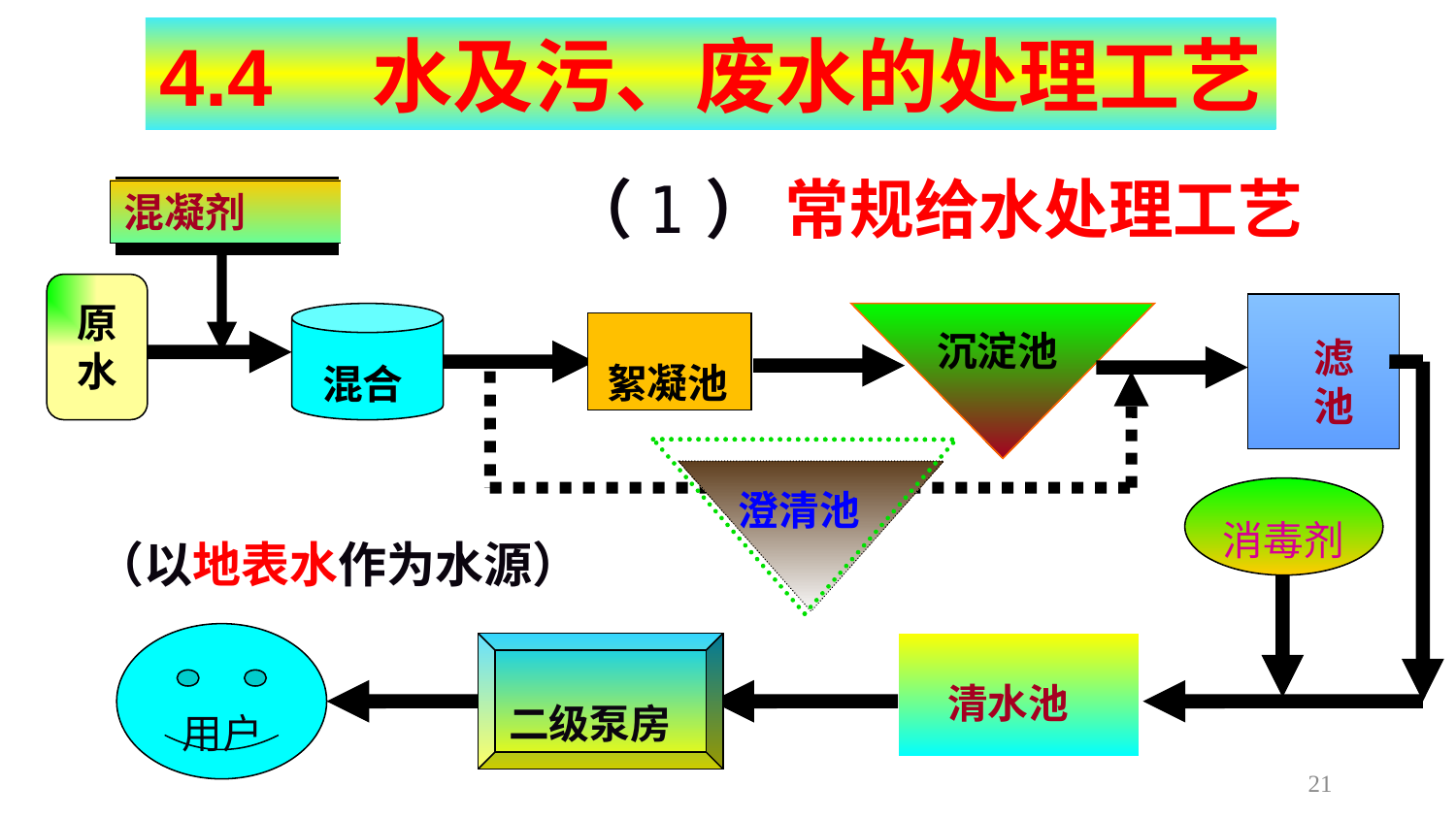

4.4　水及污、废水的处理工艺

（1） 常规给水处理工艺

混凝剂

原水

混合

 沉淀池

絮凝池

澄清池

滤池

消毒剂

 清水池

用户

二级泵房

（以地表水作为水源）
21